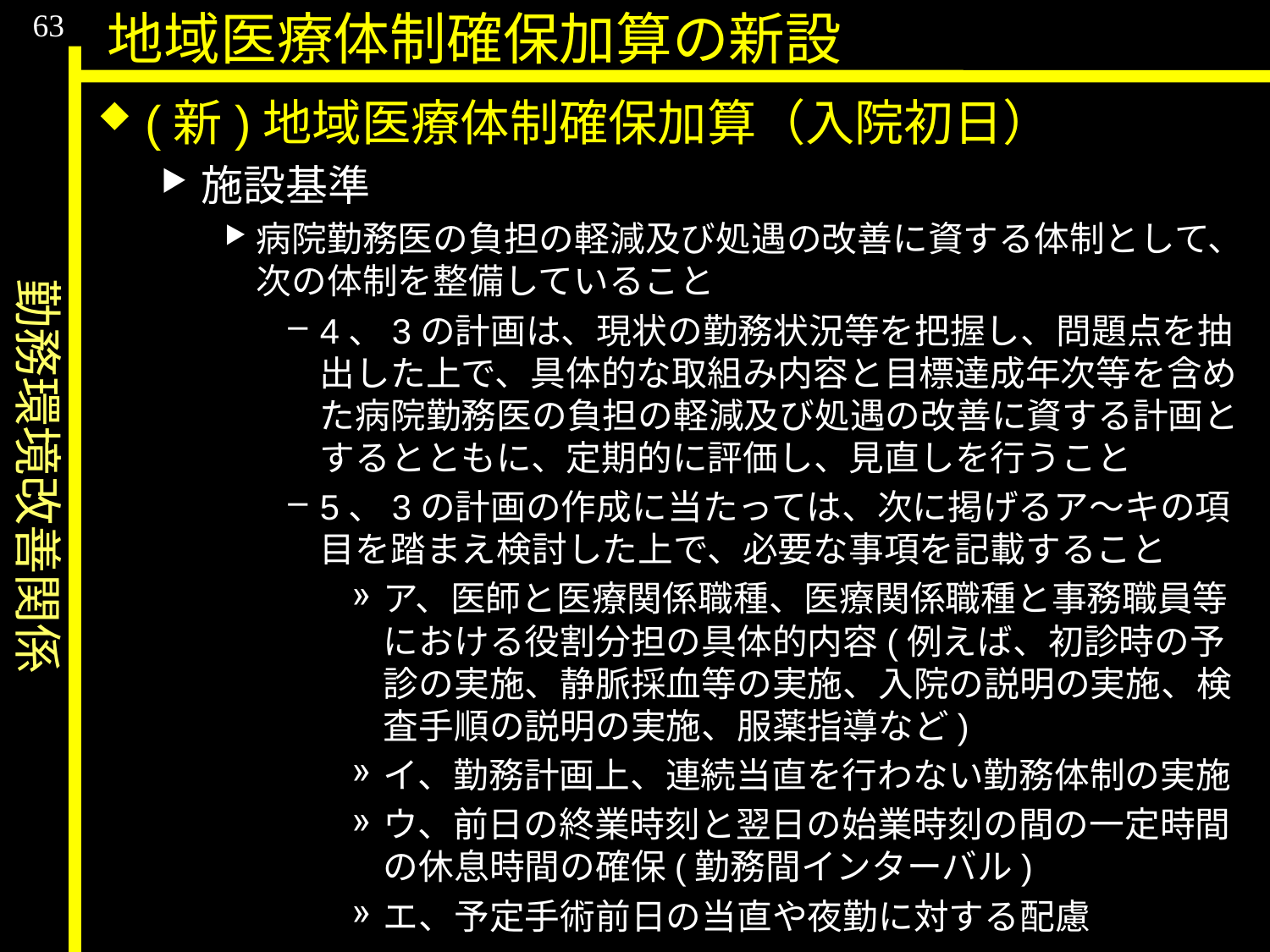

勤務環境改善関係
63
地域医療体制確保加算の新設

(新)地域医療体制確保加算（入院初日）
施設基準
病院勤務医の負担の軽減及び処遇の改善に資する体制として、次の体制を整備していること
4、3の計画は、現状の勤務状況等を把握し、問題点を抽出した上で、具体的な取組み内容と目標達成年次等を含めた病院勤務医の負担の軽減及び処遇の改善に資する計画とするとともに、定期的に評価し、見直しを行うこと
5、3の計画の作成に当たっては、次に掲げるア〜キの項目を踏まえ検討した上で、必要な事項を記載すること
ア、医師と医療関係職種、医療関係職種と事務職員等における役割分担の具体的内容(例えば、初診時の予診の実施、静脈採血等の実施、入院の説明の実施、検査手順の説明の実施、服薬指導など)
イ、勤務計画上、連続当直を行わない勤務体制の実施
ウ、前日の終業時刻と翌日の始業時刻の間の一定時間の休息時間の確保(勤務間インターバル)
エ、予定手術前日の当直や夜勤に対する配慮